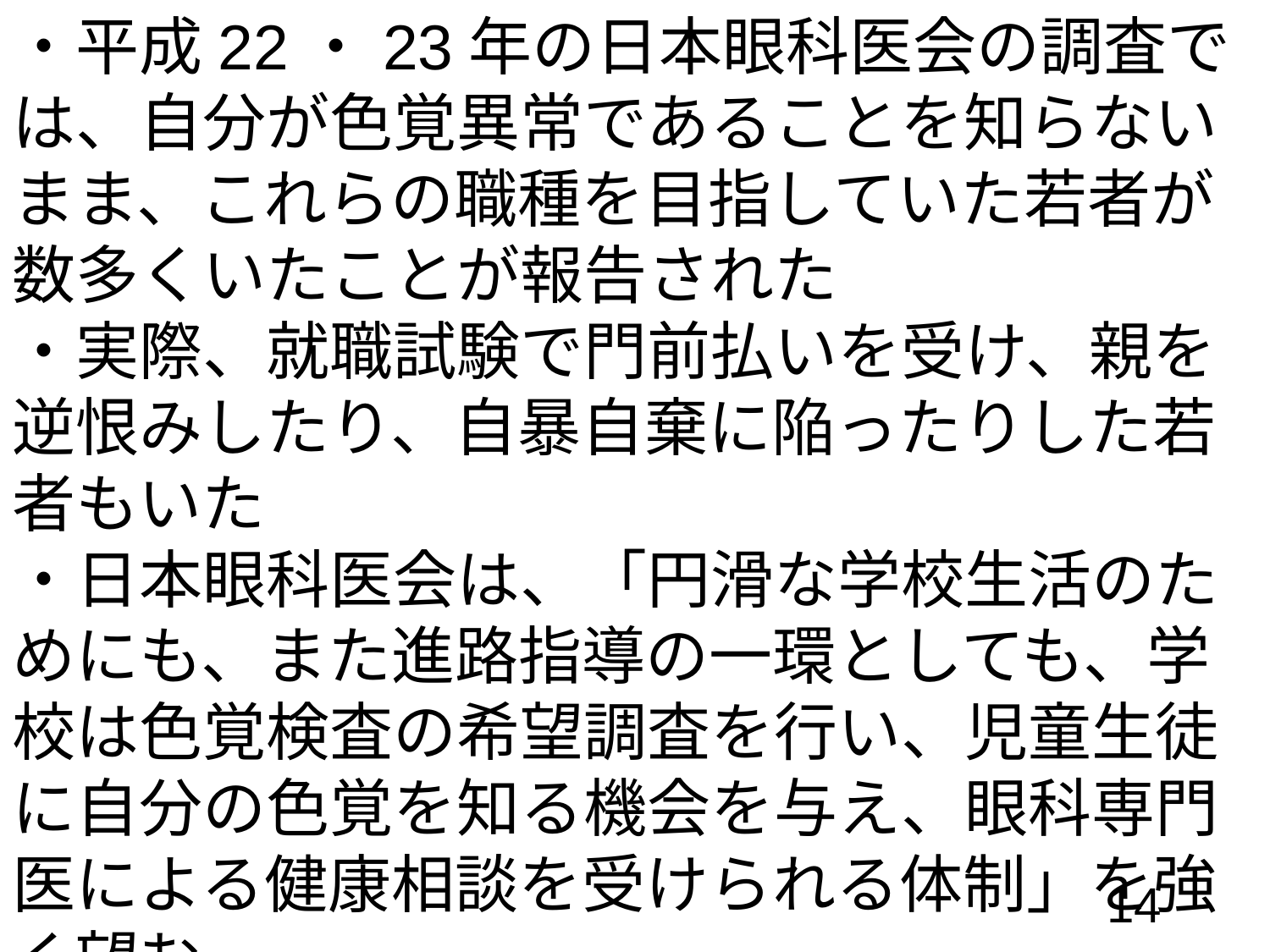

・平成22・23年の日本眼科医会の調査では、自分が色覚異常であることを知らないまま、これらの職種を目指していた若者が数多くいたことが報告された
・実際、就職試験で門前払いを受け、親を逆恨みしたり、自暴自棄に陥ったりした若者もいた
・日本眼科医会は、「円滑な学校生活のためにも、また進路指導の一環としても、学校は色覚検査の希望調査を行い、児童生徒に自分の色覚を知る機会を与え、眼科専門医による健康相談を受けられる体制」を強く望む
14